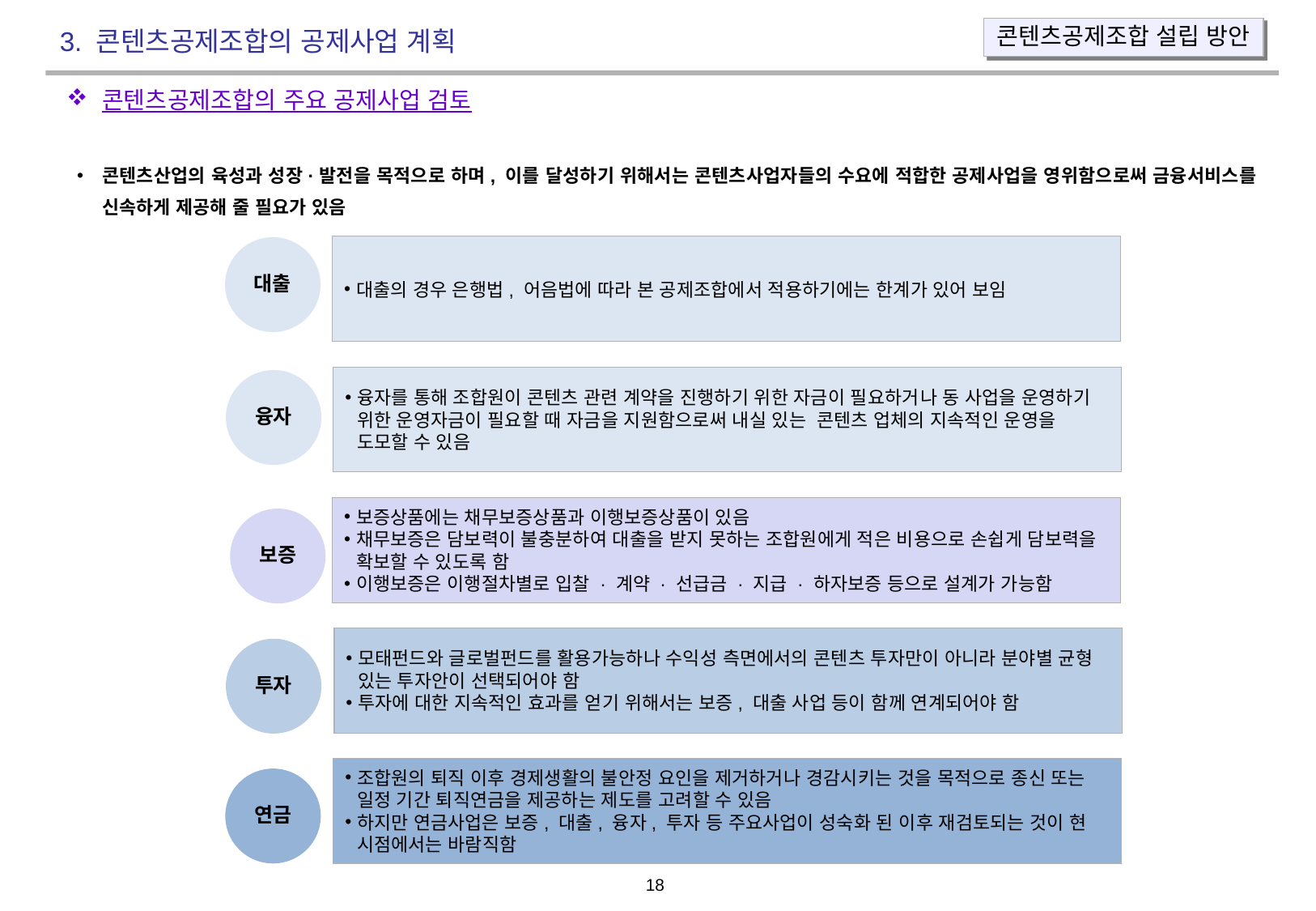

콘텐츠공제조합 설립 방안
3. 콘텐츠공제조합의 공제사업 계획
콘텐츠공제조합의 주요 공제사업 검토
콘텐츠산업의 육성과 성장·발전을 목적으로 하며, 이를 달성하기 위해서는 콘텐츠사업자들의 수요에 적합한 공제사업을 영위함으로써 금융서비스를 신속하게 제공해 줄 필요가 있음

대출의 경우 은행법, 어음법에 따라 본 공제조합에서 적용하기에는 한계가 있어 보임

대출

융자를 통해 조합원이 콘텐츠 관련 계약을 진행하기 위한 자금이 필요하거나 동 사업을 운영하기 위한 운영자금이 필요할 때 자금을 지원함으로써 내실 있는  콘텐츠 업체의 지속적인 운영을 도모할 수 있음

융자
보증상품에는 채무보증상품과 이행보증상품이 있음
채무보증은 담보력이 불충분하여 대출을 받지 못하는 조합원에게 적은 비용으로 손쉽게 담보력을 확보할 수 있도록 함
이행보증은 이행절차별로 입찰 · 계약 · 선급금 · 지급 · 하자보증 등으로 설계가 가능함
보증

모태펀드와 글로벌펀드를 활용가능하나 수익성 측면에서의 콘텐츠 투자만이 아니라 분야별 균형 있는 투자안이 선택되어야 함
투자에 대한 지속적인 효과를 얻기 위해서는 보증, 대출 사업 등이 함께 연계되어야 함

투자

조합원의 퇴직 이후 경제생활의 불안정 요인을 제거하거나 경감시키는 것을 목적으로 종신 또는 일정 기간 퇴직연금을 제공하는 제도를 고려할 수 있음
하지만 연금사업은 보증, 대출, 융자, 투자 등 주요사업이 성숙화 된 이후 재검토되는 것이 현 시점에서는 바람직함

연금
 18